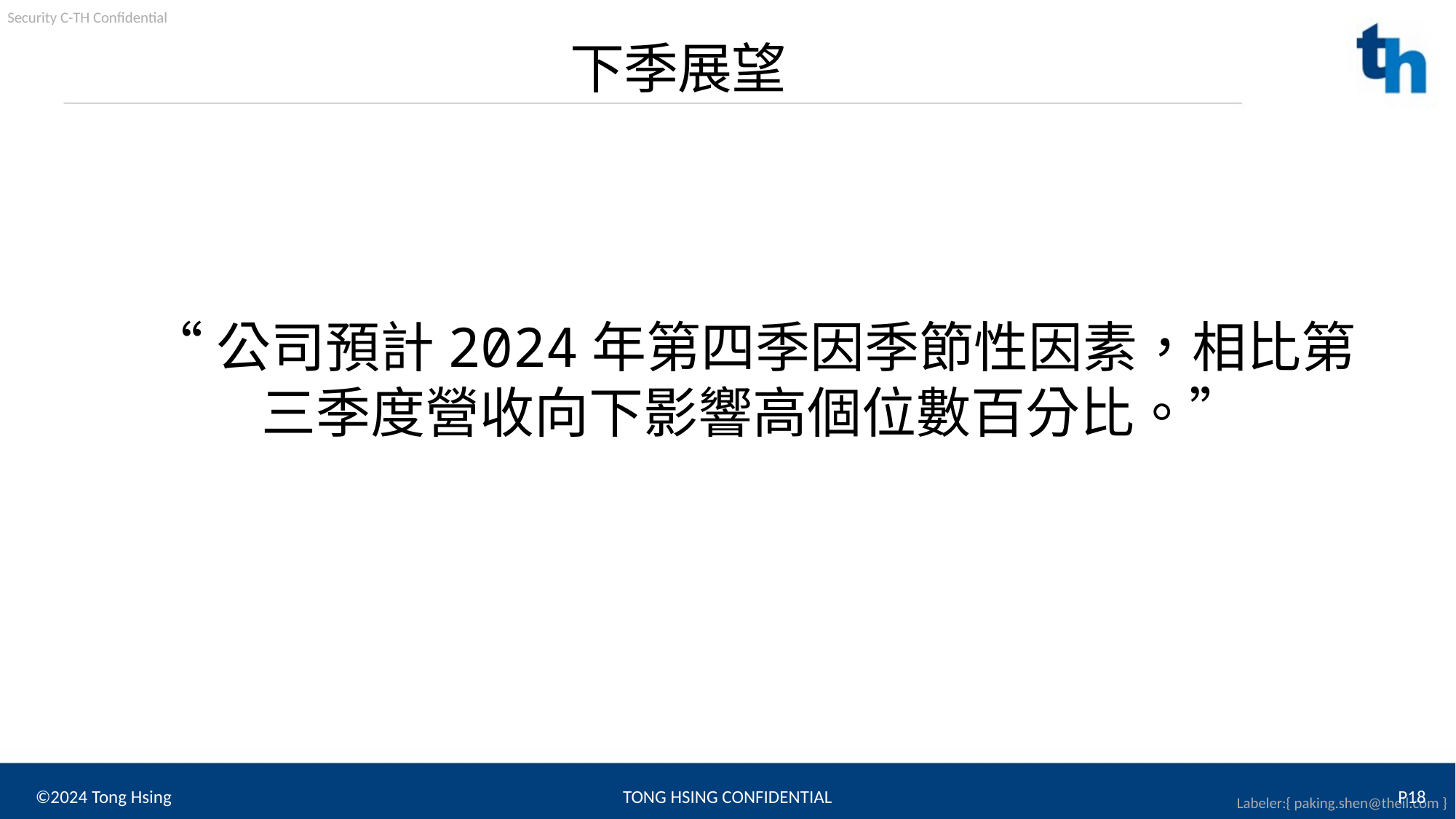

下季展望

“公司預計2024年第四季因季節性因素，相比第三季度營收向下影響高個位數百分比。”

©2024 Tong Hsing
TONG HSING CONFIDENTIAL
P18